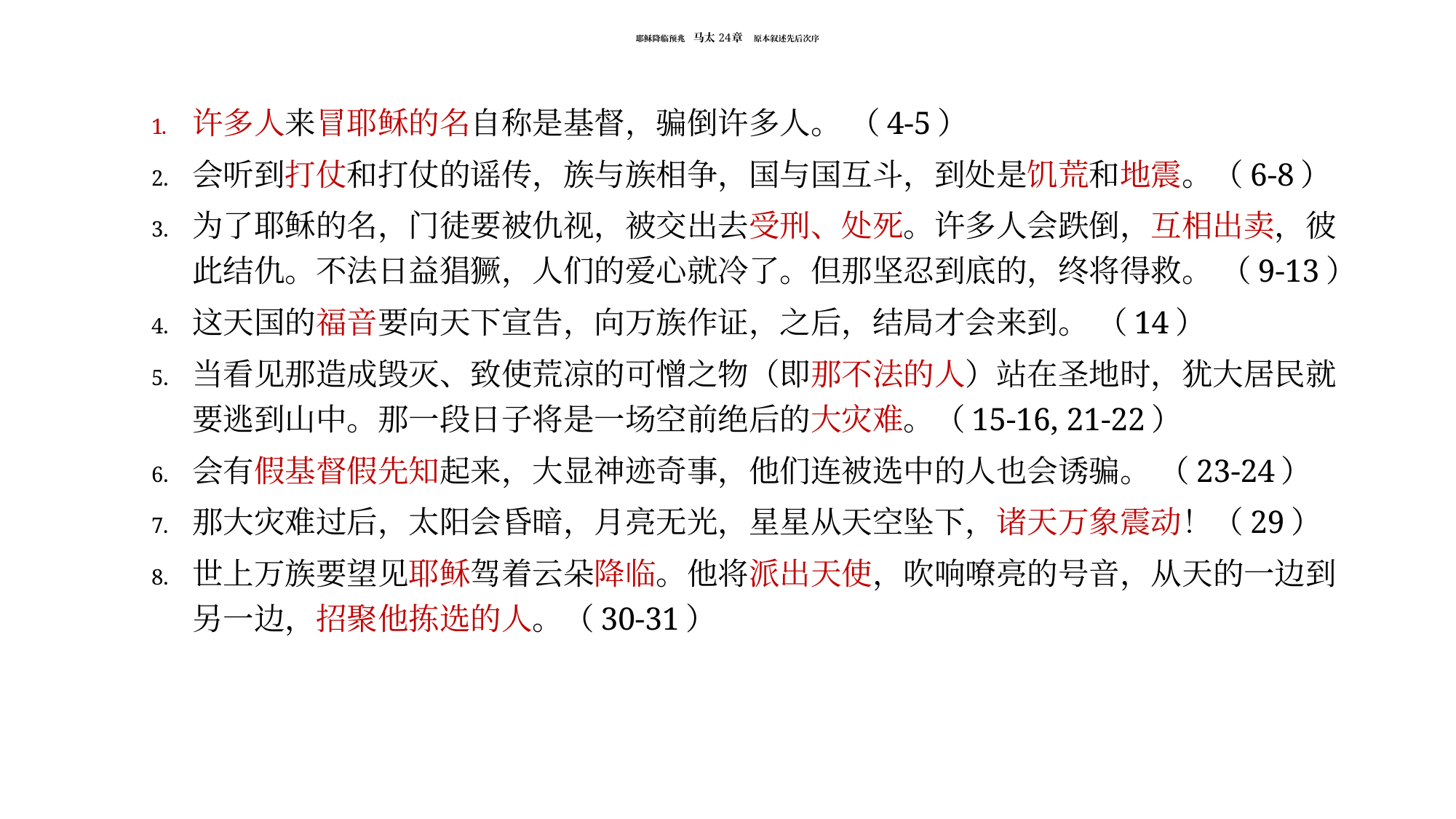

# 耶稣降临预兆    马太 24章    原本叙述先后次序
许多人来冒耶稣的名自称是基督，骗倒许多人。 （4-5）
会听到打仗和打仗的谣传，族与族相争，国与国互斗，到处是饥荒和地震。（6-8）
为了耶稣的名，门徒要被仇视，被交出去受刑、处死。许多人会跌倒，互相出卖，彼此结仇。不法日益猖獗，人们的爱心就冷了。但那坚忍到底的，终将得救。 （9-13）
这天国的福音要向天下宣告，向万族作证，之后，结局才会来到。 （14）
当看见那造成毁灭、致使荒凉的可憎之物（即那不法的人）站在圣地时，犹大居民就要逃到山中。那一段日子将是一场空前绝后的大灾难。（15-16, 21-22）
会有假基督假先知起来，大显神迹奇事，他们连被选中的人也会诱骗。 （23-24）
那大灾难过后，太阳会昏暗，月亮无光，星星从天空坠下，诸天万象震动！（29）
世上万族要望见耶稣驾着云朵降临。他将派出天使，吹响嘹亮的号音，从天的一边到另一边，招聚他拣选的人。（30-31）